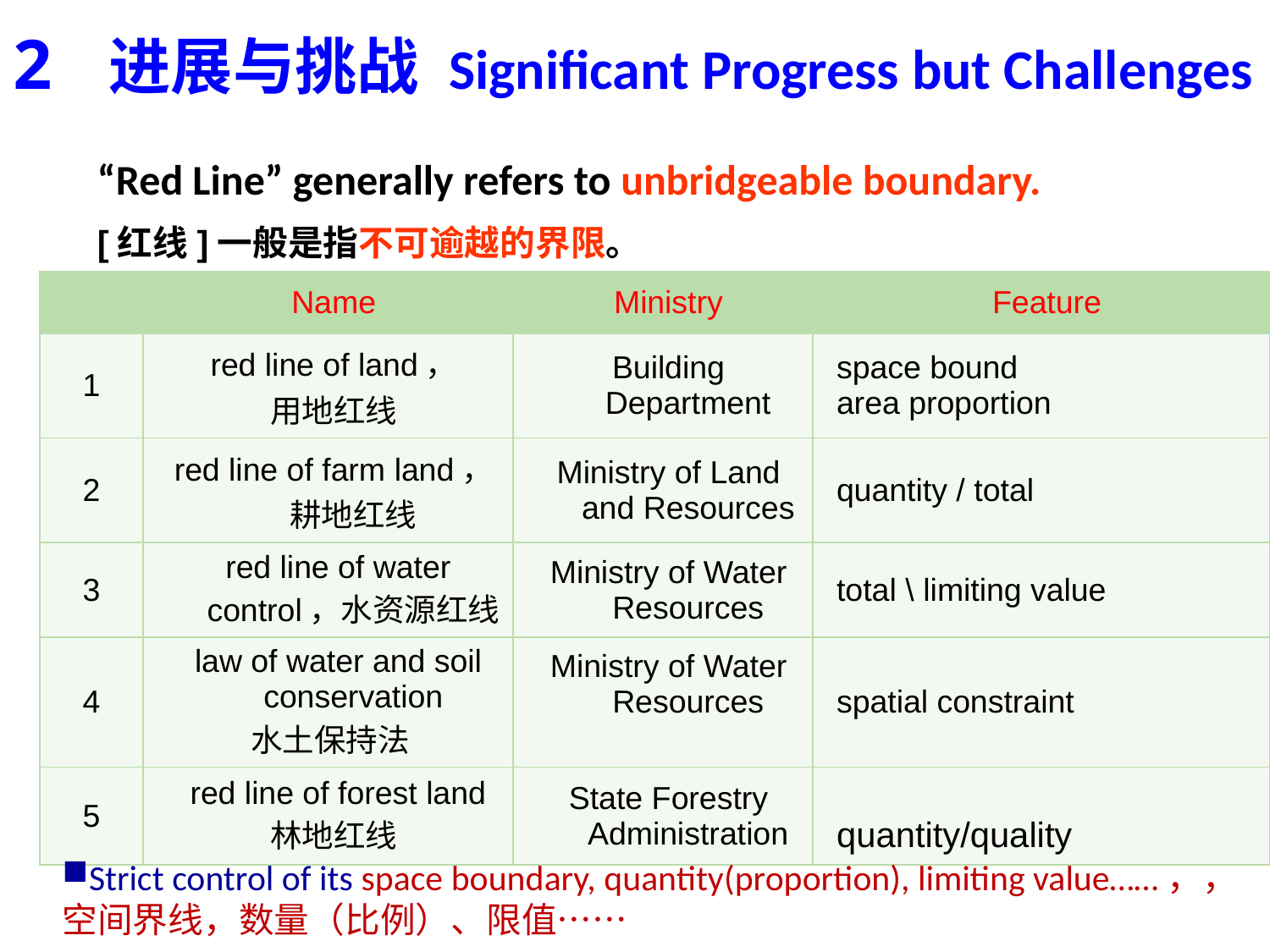

2 进展与挑战 Significant Progress but Challenges
1、Definition of “Red Line” given by each department

“Red Line” generally refers to unbridgeable boundary.
[红线]一般是指不可逾越的界限。
|  | Name | Ministry | Feature |
| --- | --- | --- | --- |
| 1 | red line of land， 用地红线 | Building Department | space bound area proportion |
| 2 | red line of farm land，耕地红线 | Ministry of Land and Resources | quantity / total |
| 3 | red line of water control，水资源红线 | Ministry of Water Resources | total \ limiting value |
| 4 | law of water and soil conservation 水土保持法 | Ministry of Water Resources | spatial constraint |
| 5 | red line of forest land 林地红线 | State Forestry Administration | quantity/quality |
Strict control of its space boundary, quantity(proportion), limiting value……，，空间界线，数量（比例）、限值……